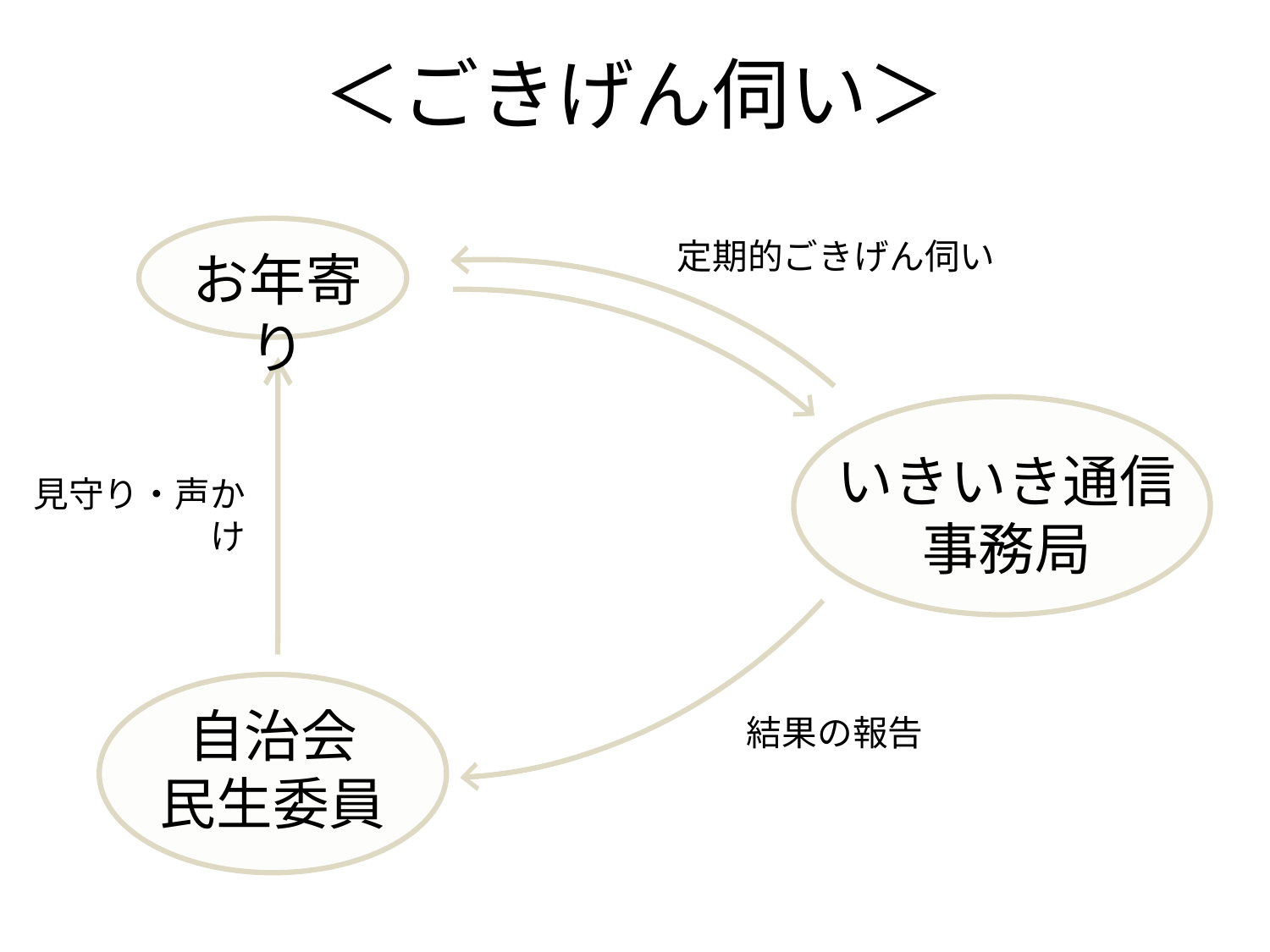

＜ごきげん伺い＞

定期的ごきげん伺い
お年寄り

いきいき通信
事務局
見守り・声かけ

自治会
民生委員
結果の報告